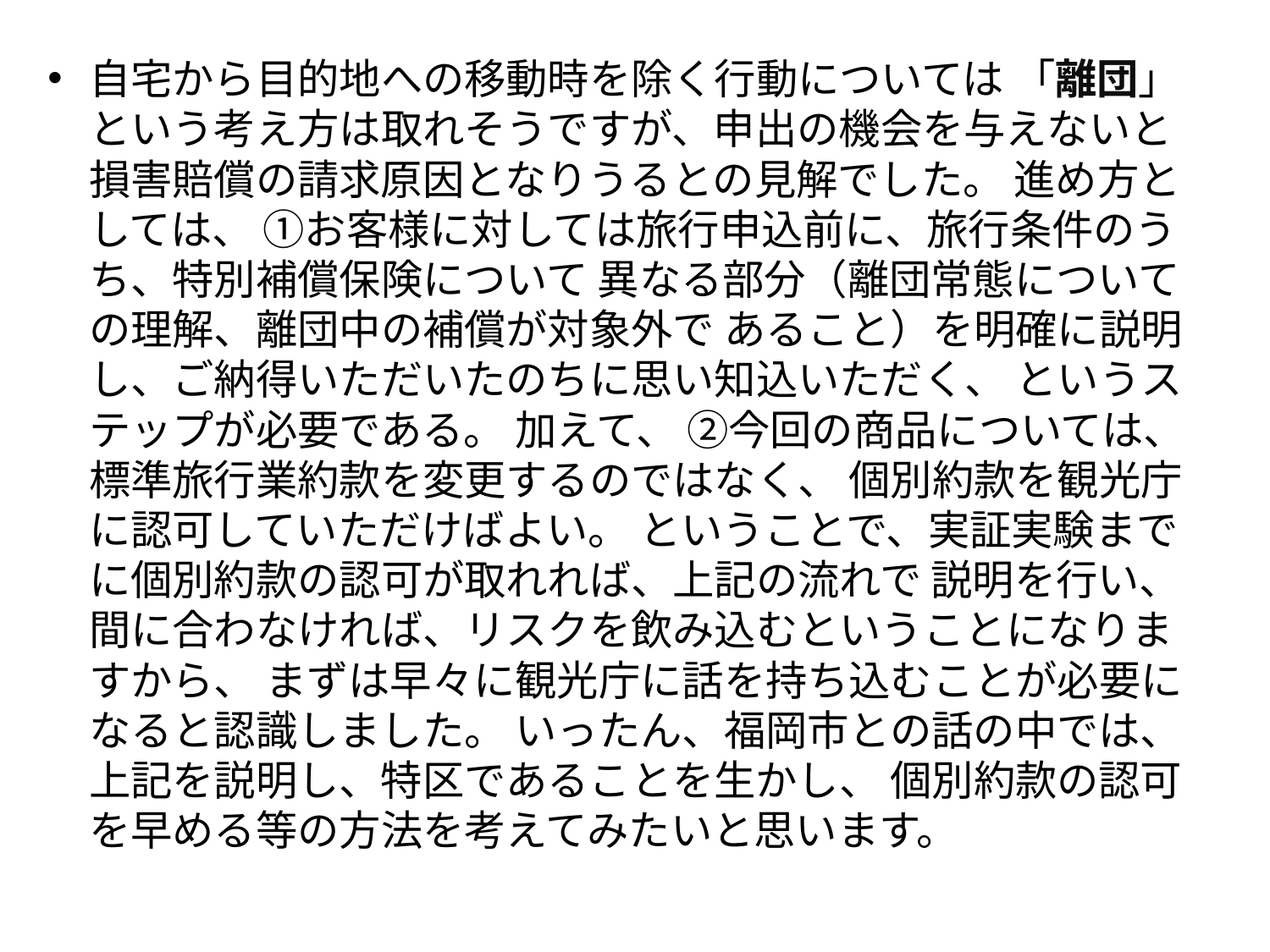

自宅から目的地への移動時を除く行動については 「離団」という考え方は取れそうですが、申出の機会を与えないと 損害賠償の請求原因となりうるとの見解でした。 進め方としては、 ①お客様に対しては旅行申込前に、旅行条件のうち、特別補償保険について 異なる部分（離団常態についての理解、離団中の補償が対象外で あること）を明確に説明し、ご納得いただいたのちに思い知込いただく、 というステップが必要である。 加えて、 ②今回の商品については、標準旅行業約款を変更するのではなく、 個別約款を観光庁に認可していただけばよい。 ということで、実証実験までに個別約款の認可が取れれば、上記の流れで 説明を行い、間に合わなければ、リスクを飲み込むということになりますから、 まずは早々に観光庁に話を持ち込むことが必要になると認識しました。 いったん、福岡市との話の中では、上記を説明し、特区であることを生かし、 個別約款の認可を早める等の方法を考えてみたいと思います。